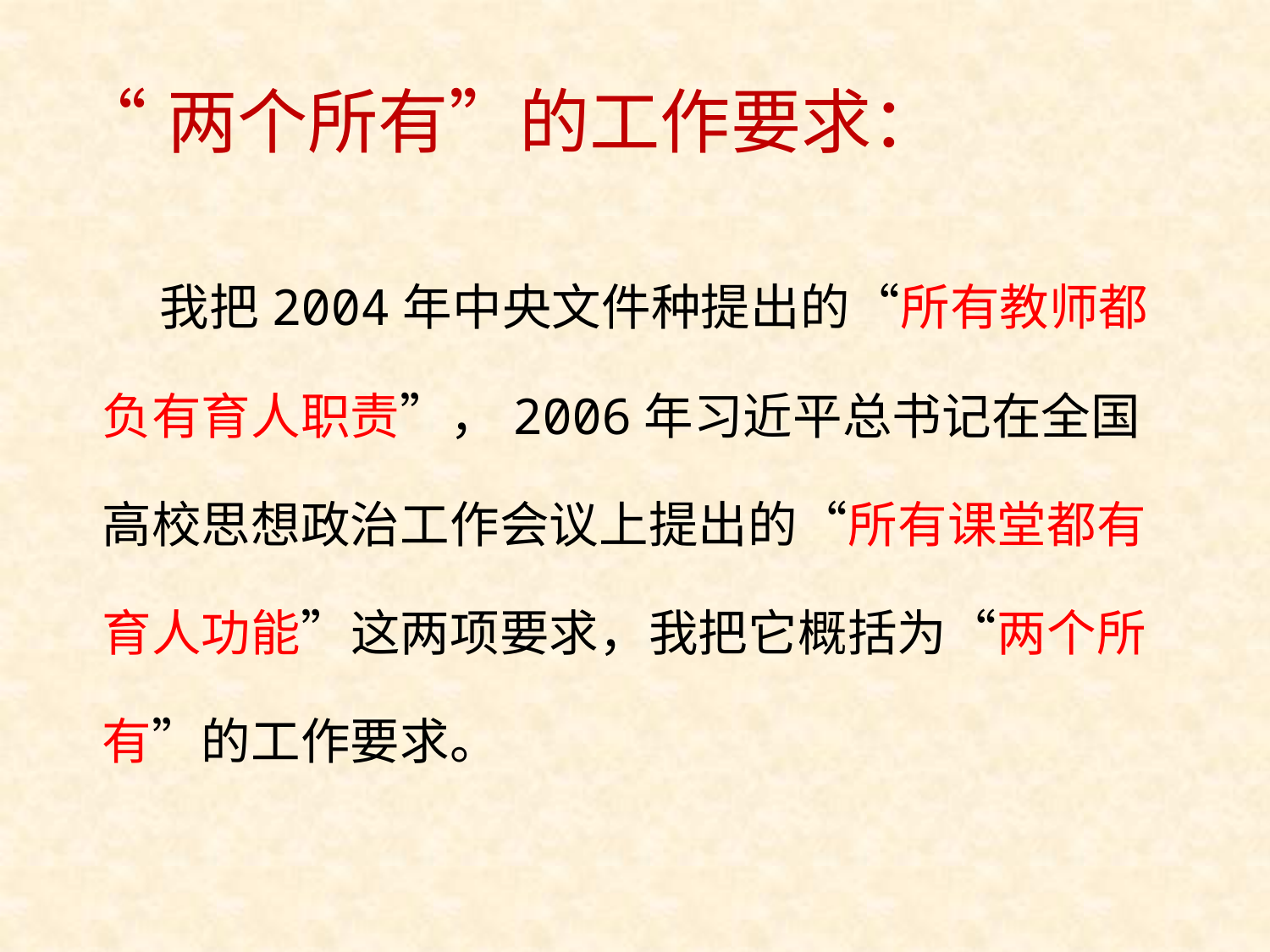

# “两个所有”的工作要求：
    我把2004年中央文件种提出的“所有教师都负有育人职责”，2006年习近平总书记在全国高校思想政治工作会议上提出的“所有课堂都有育人功能”这两项要求，我把它概括为“两个所有”的工作要求。
8